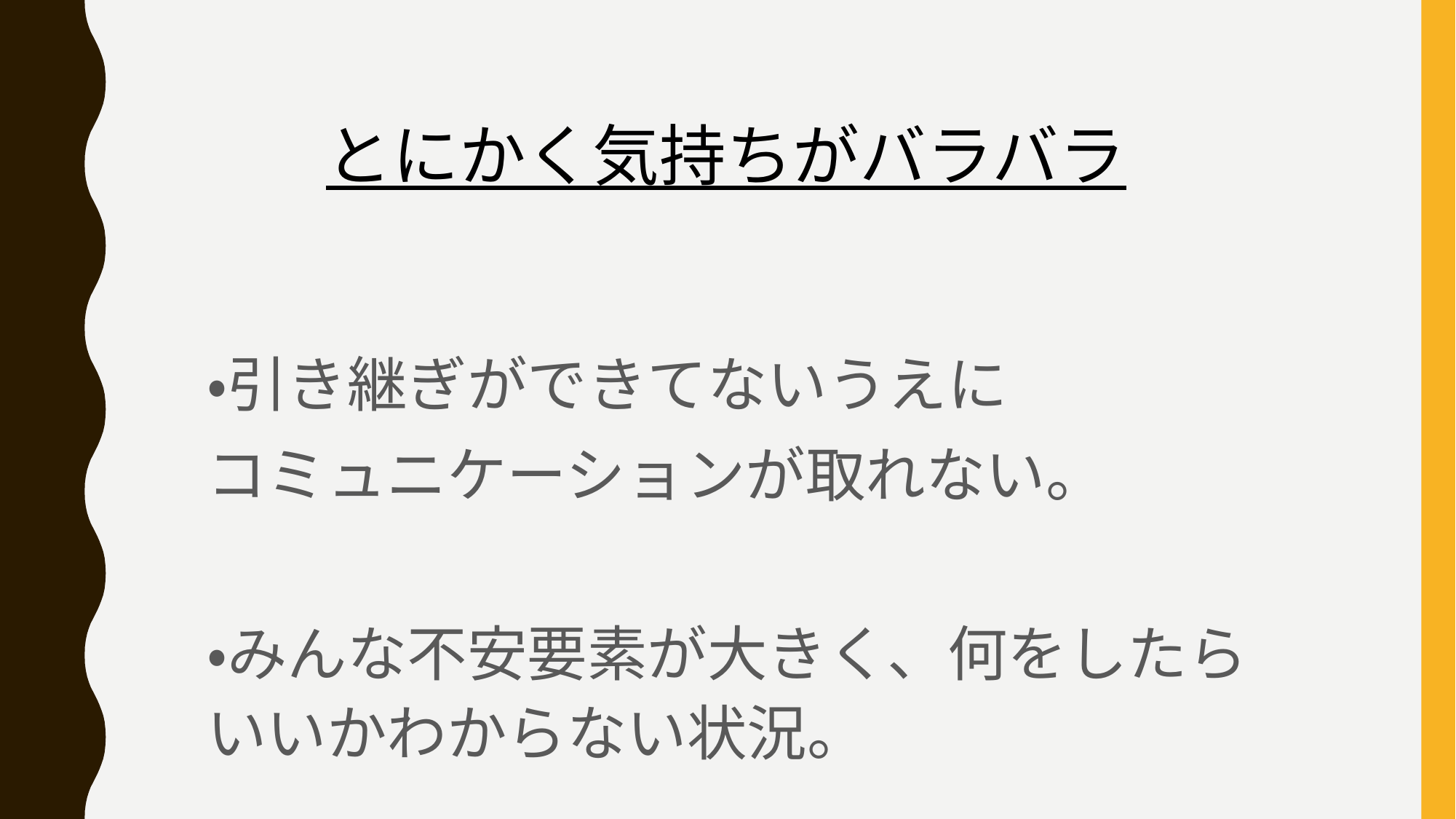

とにかく気持ちがバラバラ
・引き継ぎができてないうえに
コミュニケーションが取れない。

・みんな不安要素が大きく、何をしたらいいかわからない状況。